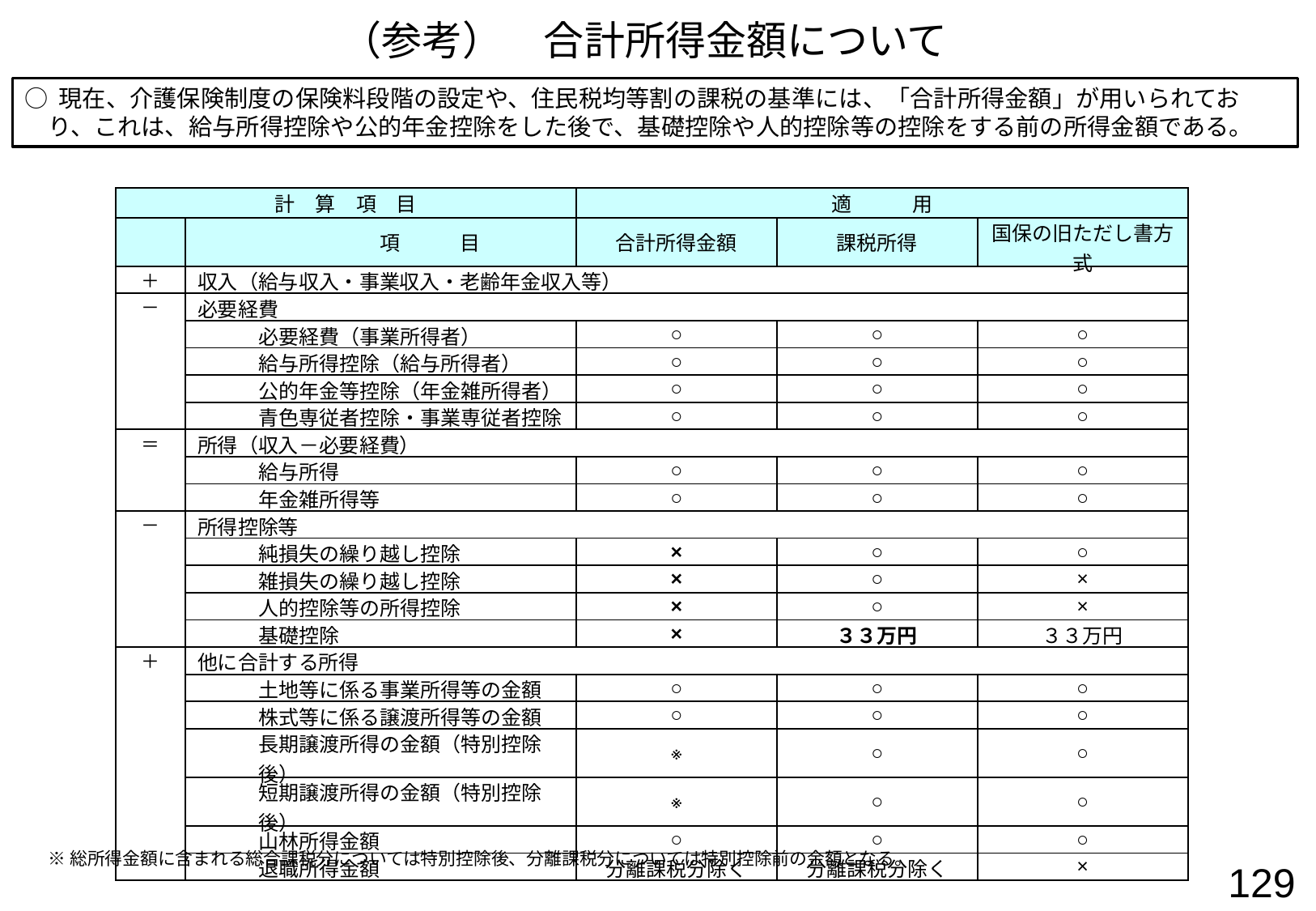

（参考）　合計所得金額について
○ 現在、介護保険制度の保険料段階の設定や、住民税均等割の課税の基準には、「合計所得金額」が用いられており、これは、給与所得控除や公的年金控除をした後で、基礎控除や人的控除等の控除をする前の所得金額である。
| 計　算　項　目 |  |  | 適　　　用 |  |  |
| --- | --- | --- | --- | --- | --- |
|  | 項　　　目 |  | 合計所得金額 | 課税所得 | 国保の旧ただし書方式 |
| ＋ | 収入（給与収入・事業収入・老齢年金収入等） |  |  |  |  |
| － | 必要経費 |  |  |  |  |
|  |  | 必要経費（事業所得者） | ○ | ○ | ○ |
|  |  | 給与所得控除（給与所得者） | ○ | ○ | ○ |
|  |  | 公的年金等控除（年金雑所得者） | ○ | ○ | ○ |
|  |  | 青色専従者控除・事業専従者控除 | ○ | ○ | ○ |
| ＝ | 所得（収入－必要経費） |  |  |  |  |
|  |  | 給与所得 | ○ | ○ | ○ |
|  |  | 年金雑所得等 | ○ | ○ | ○ |
| － | 所得控除等 |  |  |  |  |
|  |  | 純損失の繰り越し控除 | × | ○ | ○ |
|  |  | 雑損失の繰り越し控除 | × | ○ | × |
|  |  | 人的控除等の所得控除 | × | ○ | × |
|  |  | 基礎控除 | × | ３３万円 | ３３万円 |
| ＋ | 他に合計する所得 |  |  |  |  |
|  |  | 土地等に係る事業所得等の金額 | ○ | ○ | ○ |
|  |  | 株式等に係る譲渡所得等の金額 | ○ | ○ | ○ |
|  |  | 長期譲渡所得の金額（特別控除後） | ※ | ○ | ○ |
|  |  | 短期譲渡所得の金額（特別控除後） | ※ | ○ | ○ |
|  |  | 山林所得金額 | ○ | ○ | ○ |
|  |  | 退職所得金額 | 分離課税分除く | 分離課税分除く | × |
※総所得金額に含まれる総合課税分については特別控除後、分離課税分については特別控除前の金額となる。
129